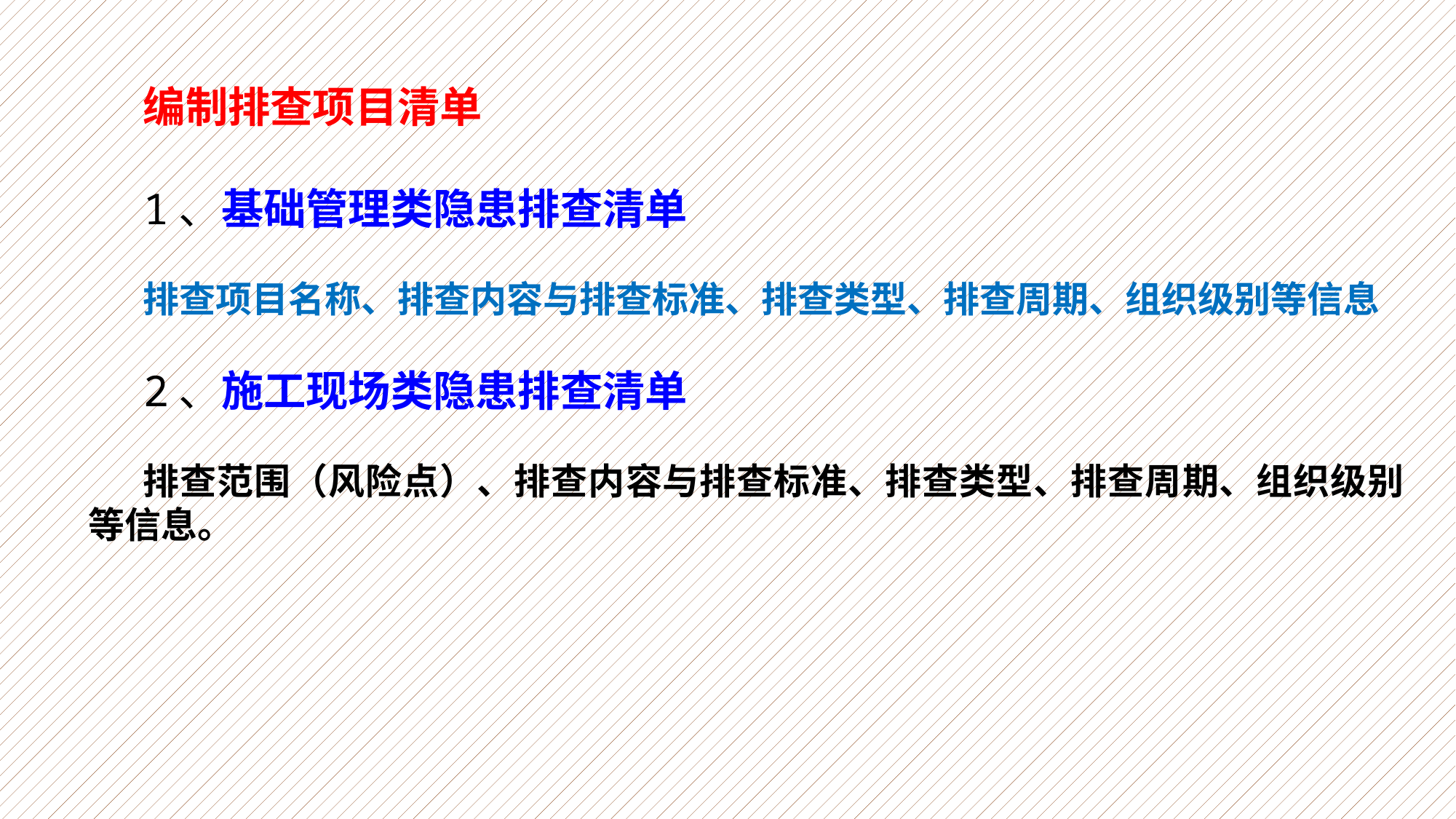

编制排查项目清单

1、基础管理类隐患排查清单

排查项目名称、排查内容与排查标准、排查类型、排查周期、组织级别等信息

2、施工现场类隐患排查清单

排查范围（风险点）、排查内容与排查标准、排查类型、排查周期、组织级别等信息。